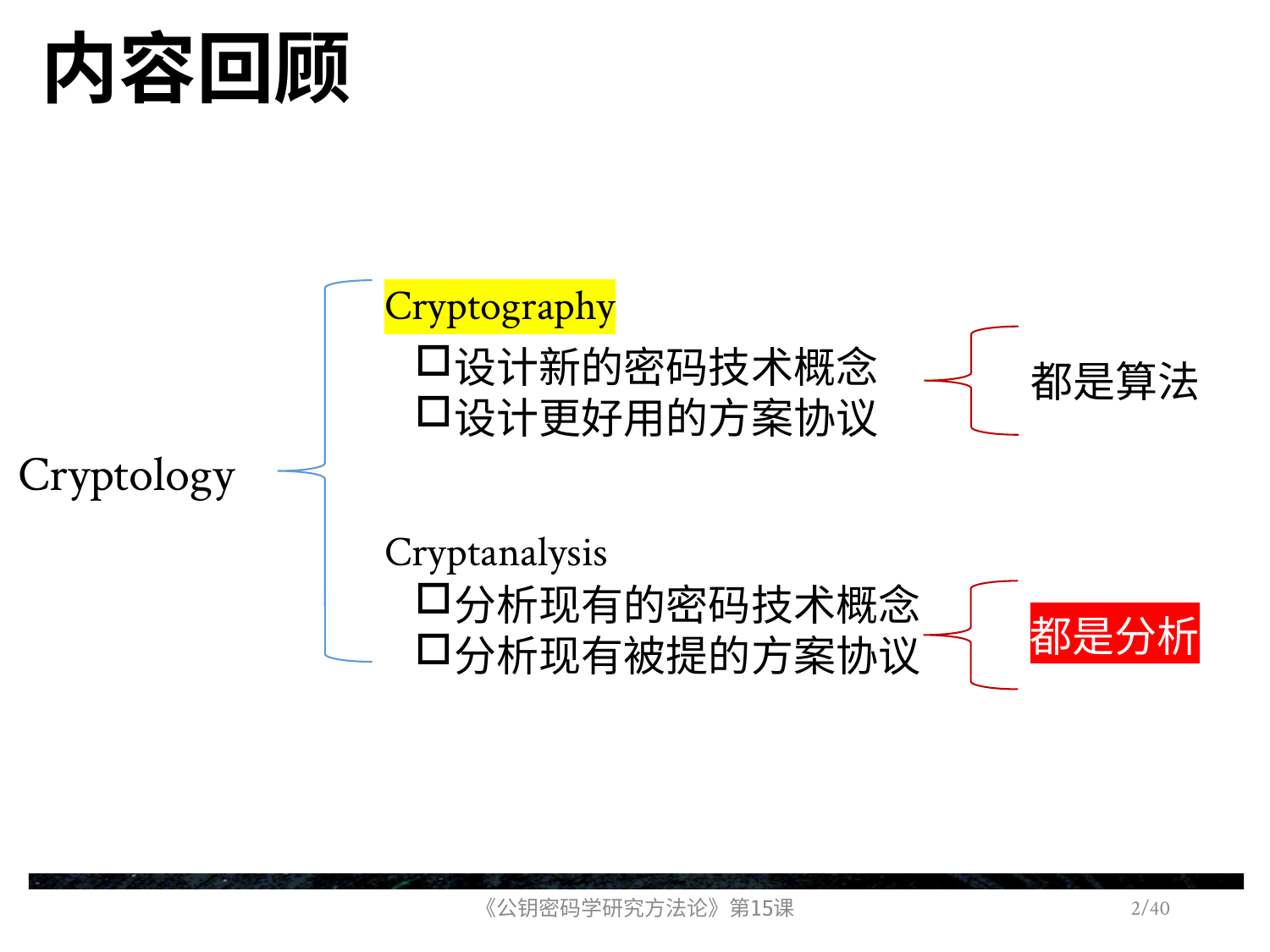

# 内容回顾
Cryptography

设计新的密码技术概念
设计更好用的方案协议
都是算法
Cryptology
Cryptanalysis
分析现有的密码技术概念
分析现有被提的方案协议

都是分析
《公钥密码学研究方法论》第15课
2/40